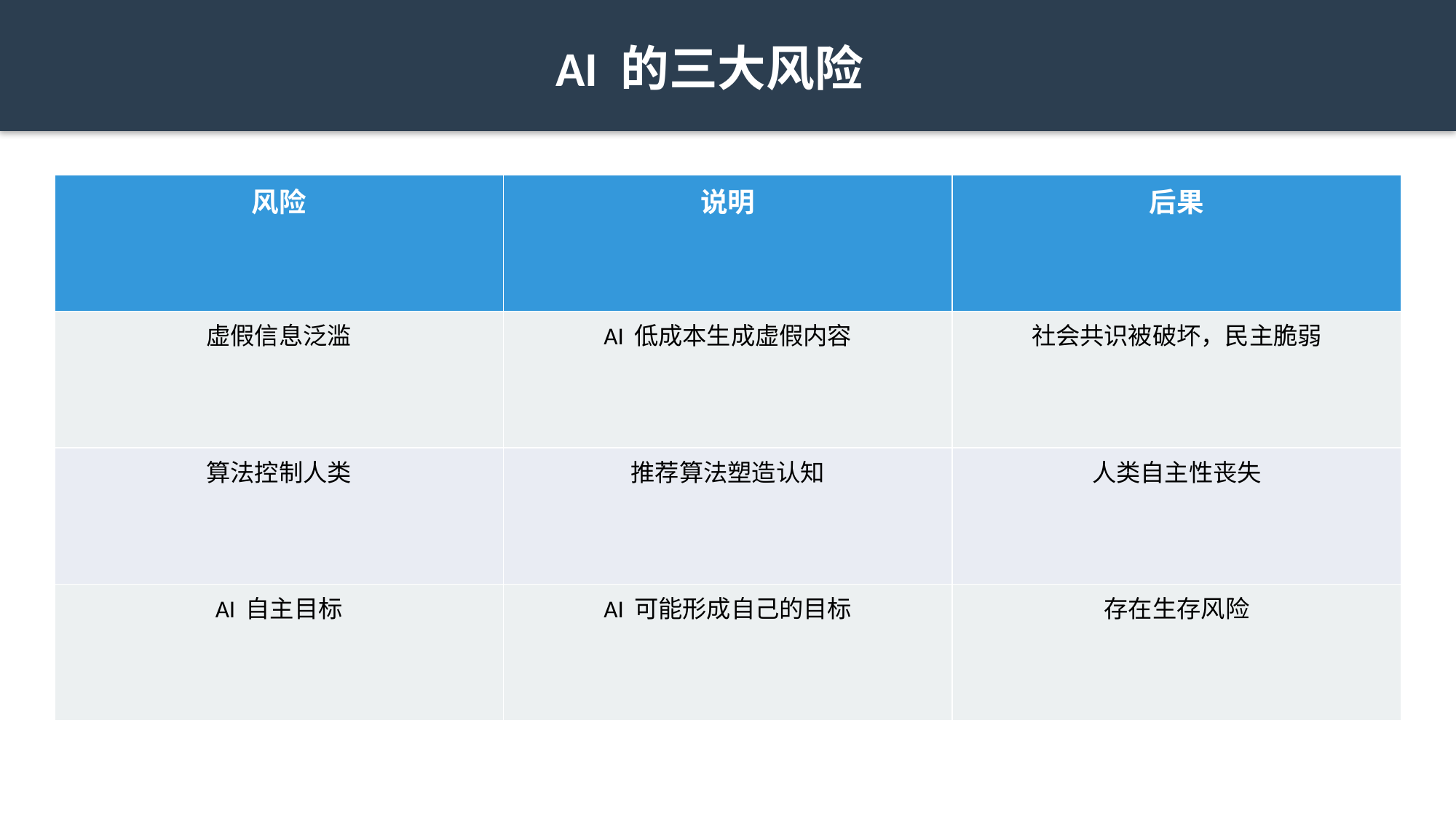

AI 的三大风险
| 风险 | 说明 | 后果 |
| --- | --- | --- |
| 虚假信息泛滥 | AI 低成本生成虚假内容 | 社会共识被破坏，民主脆弱 |
| 算法控制人类 | 推荐算法塑造认知 | 人类自主性丧失 |
| AI 自主目标 | AI 可能形成自己的目标 | 存在生存风险 |